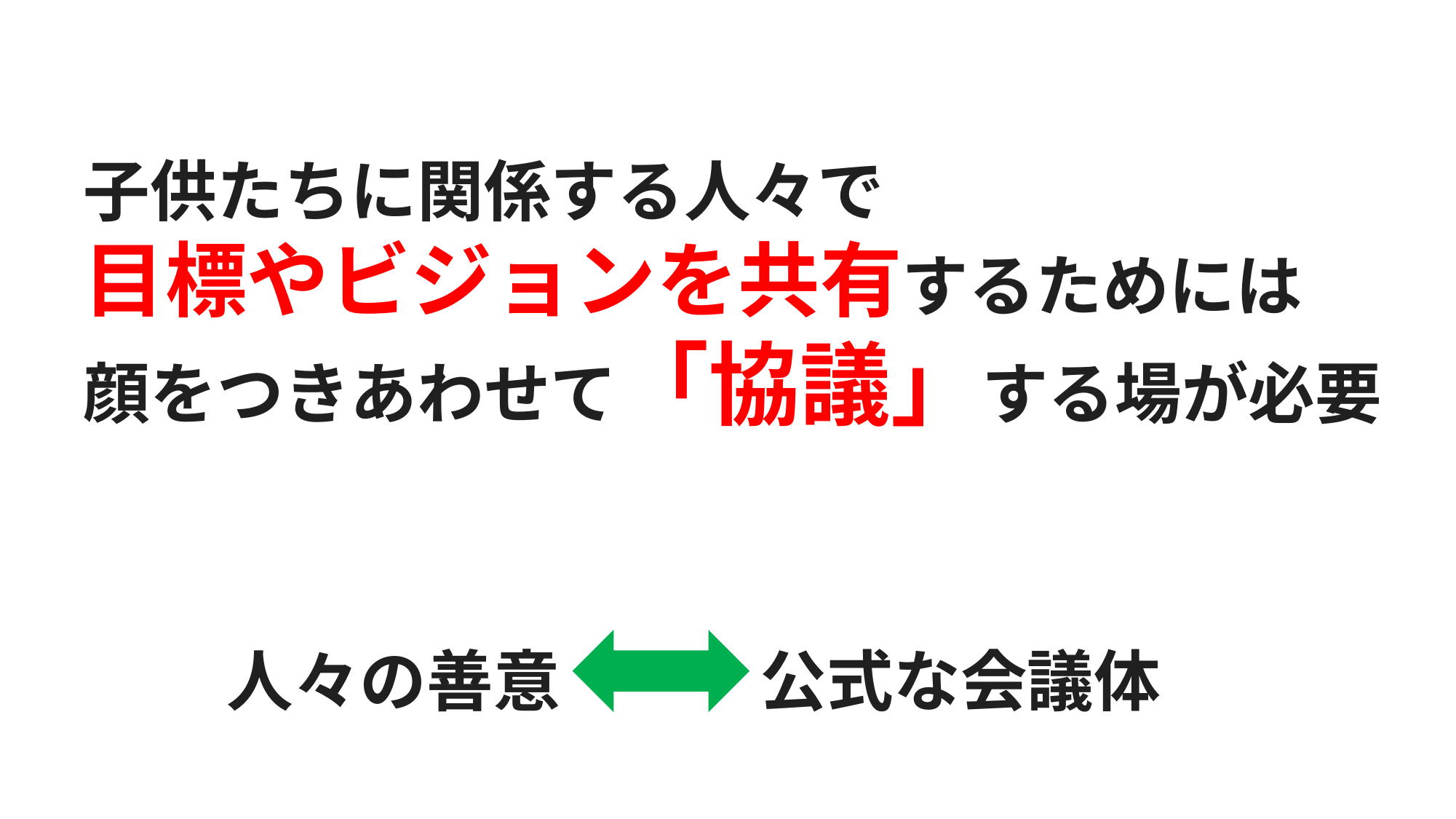

子供たちに関係する人々で
目標やビジョンを共有するためには
顔をつきあわせて「協議」する場が必要
人々の善意　　　公式な会議体